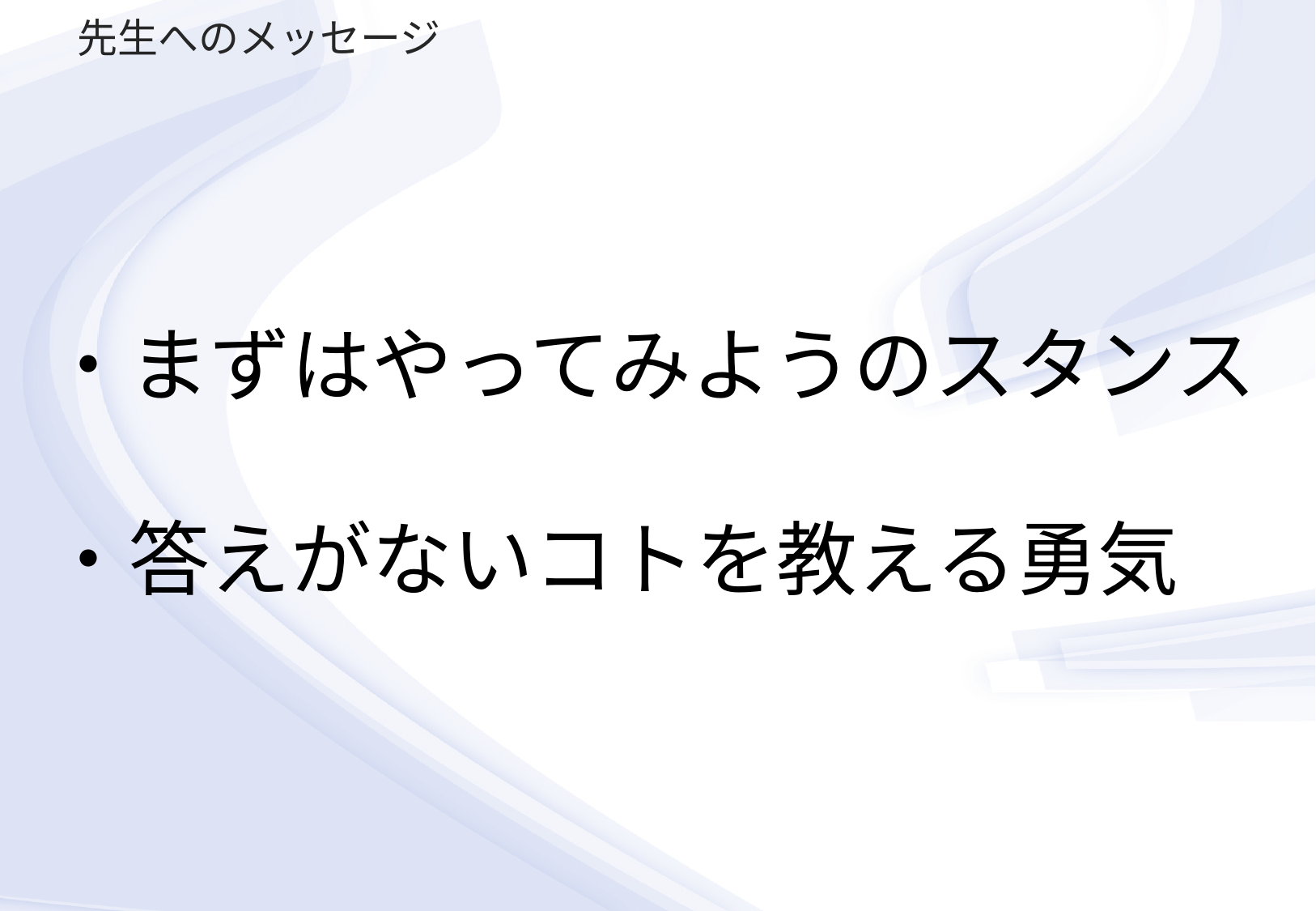

# 先生へのメッセージ
・まずはやってみようのスタンス
・答えがないコトを教える勇気